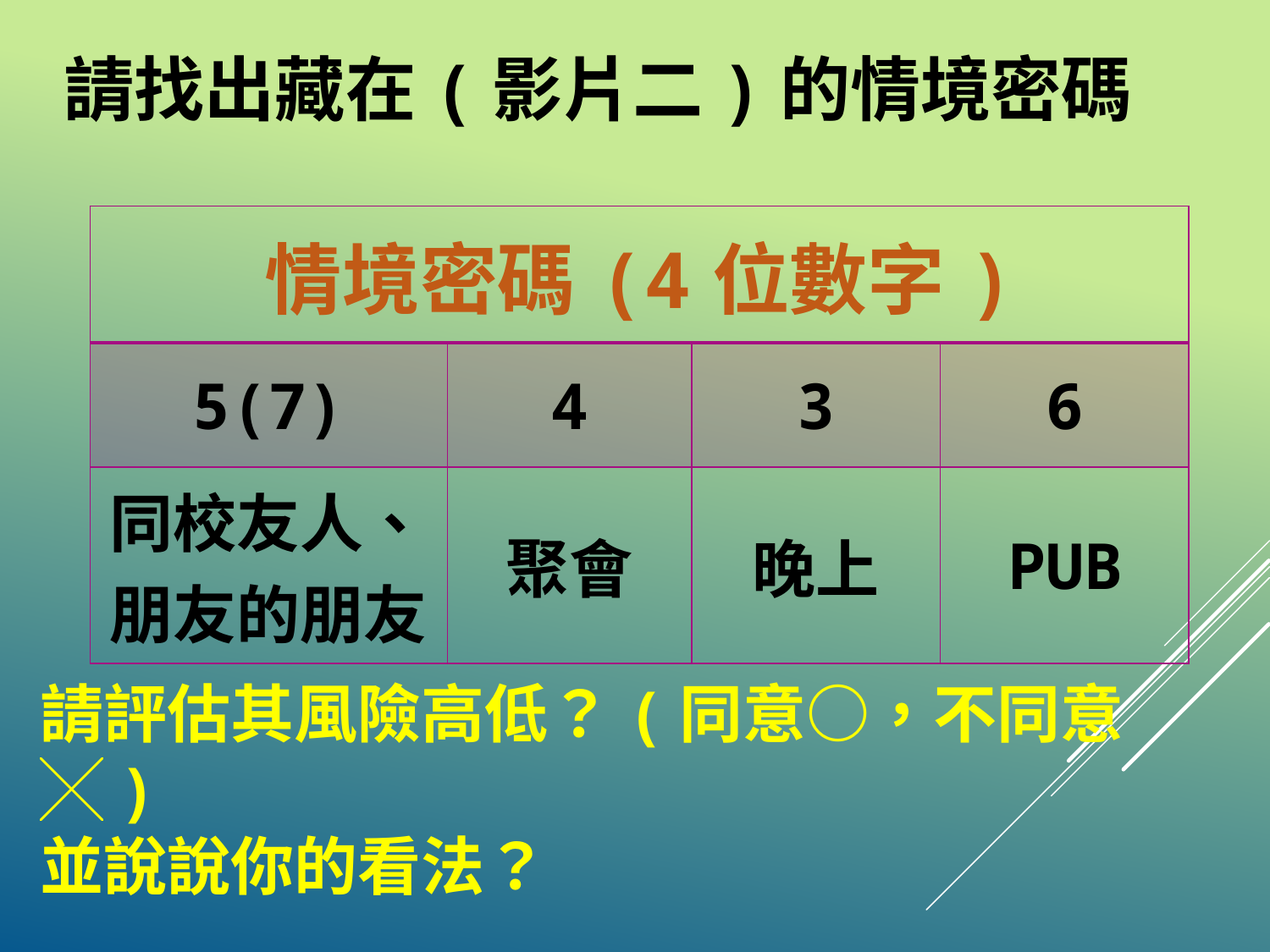

請找出藏在(影片二)的情境密碼
| 情境密碼(4位數字) |  |  |  |
| --- | --- | --- | --- |
| 5(7) | 4 | 3 | 6 |
| 同校友人、 朋友的朋友 | 聚會 | 晚上 | PUB |
請評估其風險高低？(同意○，不同意╳)
並說說你的看法？